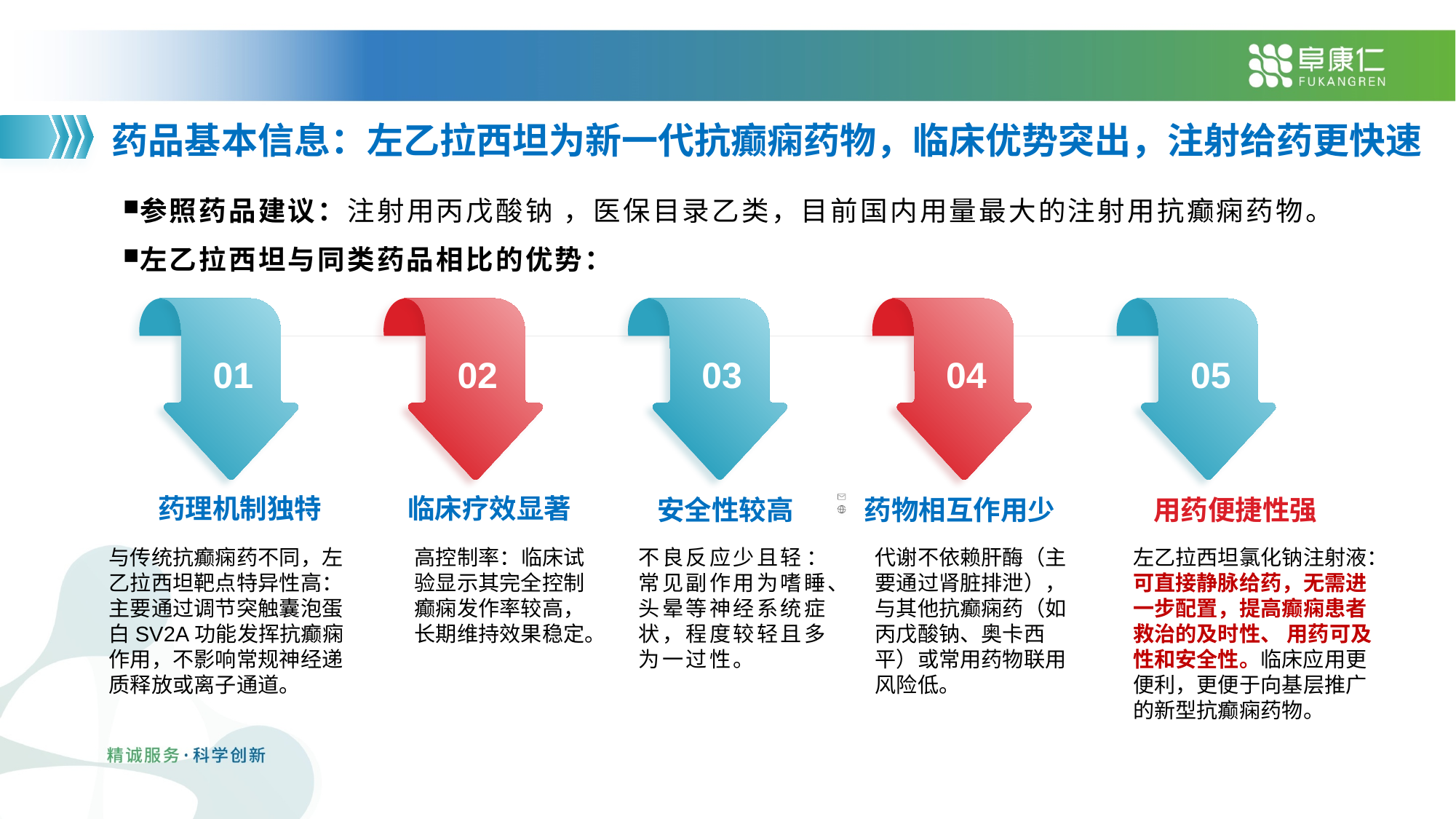

药品基本信息：左乙拉西坦为新一代抗癫痫药物，临床优势突出，注射给药更快速

参照药品建议：注射用丙戊酸钠 ，医保目录乙类，目前国内用量最大的注射用抗癫痫药物。
左乙拉西坦与同类药品相比的优势：
01
02
03
04
05

药理机制独特
临床疗效显著
安全性较高
药物相互作用少
用药便捷性强
与传统抗癫痫药不同，左乙拉西坦靶点特异性高‌：主要通过调节突触囊泡蛋白SV2A功能发挥抗癫痫作用，不影响常规神经递质释放或离子通道。
高控制率‌：临床试验显示其完全控制癫痫发作率较高，长期维持效果稳定。
不良反应少且轻‌：常见副作用为嗜睡、头晕等神经系统症状，程度较轻且多为一过性。
代谢不依赖肝酶（主要通过肾脏排泄），与其他抗癫痫药（如丙戊酸钠、奥卡西平）或常用药物联用风险低。
左乙拉西坦氯化钠注射液：可直接静脉给药，无需进一步配置，提高癫痫患者救治的及时性、 用药可及性和安全性。临床应用更便利，更便于向基层推广的新型抗癫痫药物。